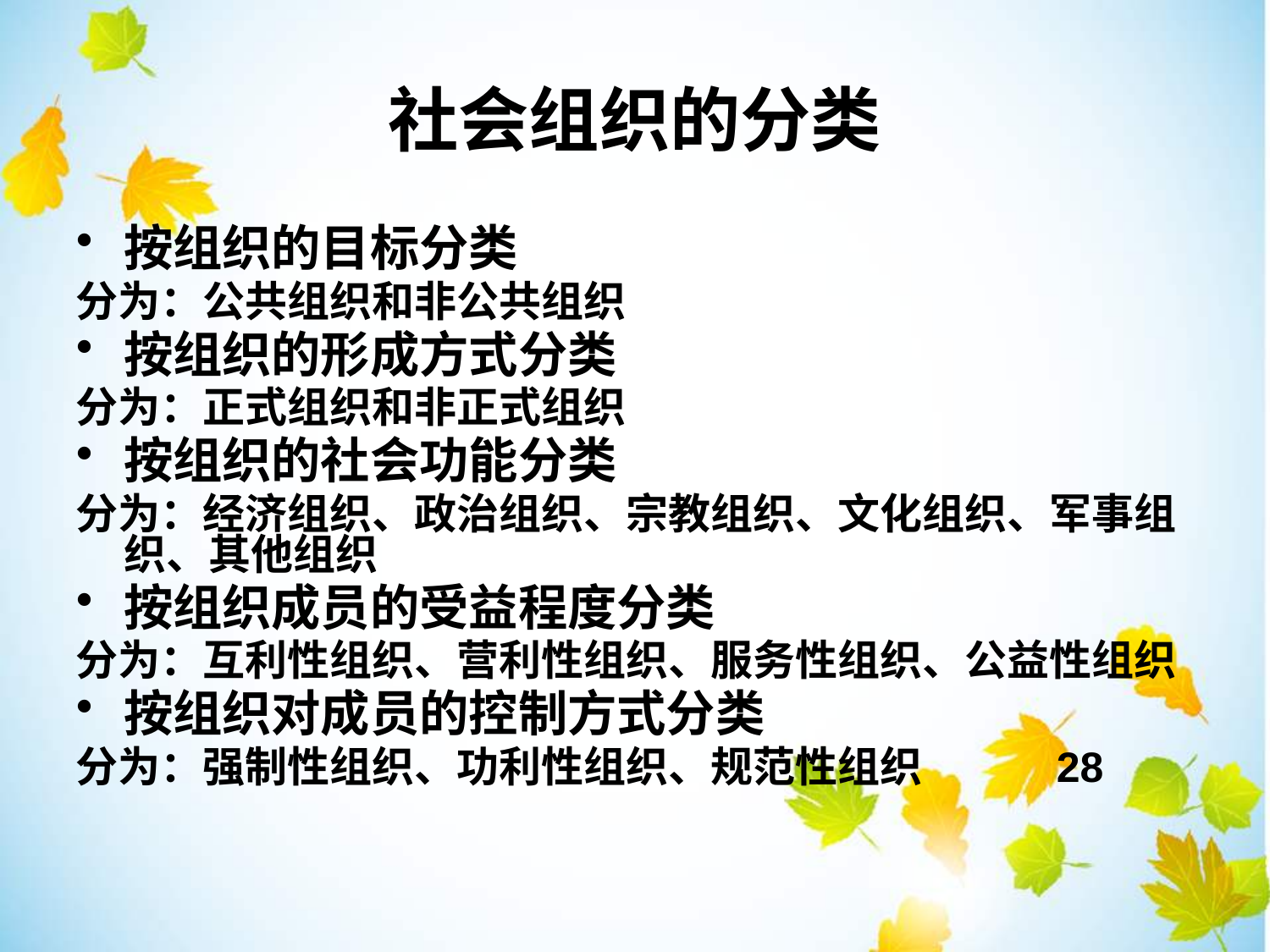

社会组织的分类
按组织的目标分类
分为：公共组织和非公共组织
按组织的形成方式分类
分为：正式组织和非正式组织
按组织的社会功能分类
分为：经济组织、政治组织、宗教组织、文化组织、军事组织、其他组织
按组织成员的受益程度分类
分为：互利性组织、营利性组织、服务性组织、公益性组织
按组织对成员的控制方式分类
分为：强制性组织、功利性组织、规范性组织             28